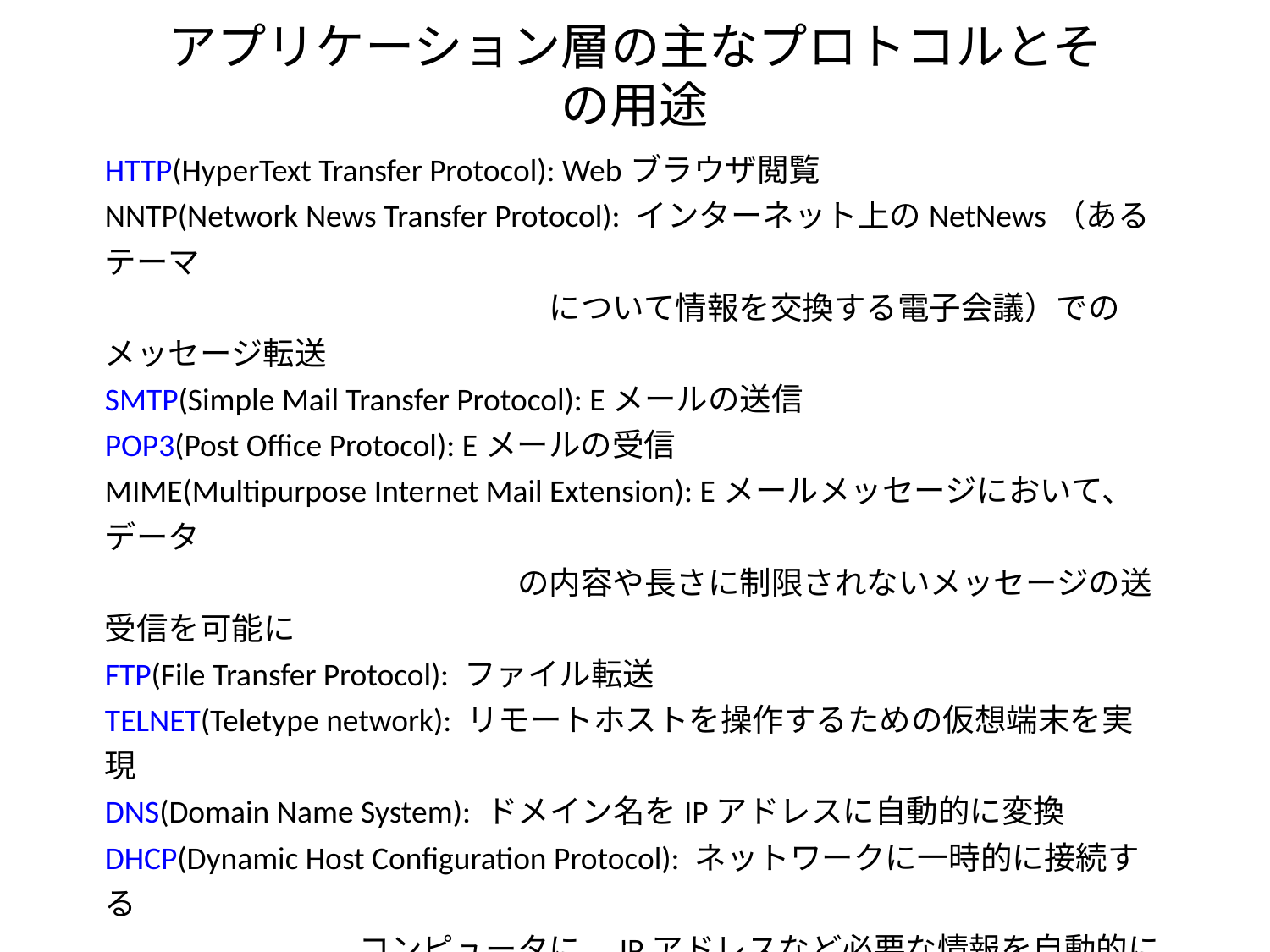

# アプリケーション層の主なプロトコルとその用途
HTTP(HyperText Transfer Protocol): Webブラウザ閲覧
NNTP(Network News Transfer Protocol): インターネット上のNetNews（あるテーマ
　　　　　　　　　　　　　　について情報を交換する電子会議）でのメッセージ転送
SMTP(Simple Mail Transfer Protocol): Eメールの送信
POP3(Post Office Protocol): Eメールの受信
MIME(Multipurpose Internet Mail Extension): Eメールメッセージにおいて、データ
　　　　　　　　　　　　　の内容や長さに制限されないメッセージの送受信を可能に
FTP(File Transfer Protocol): ファイル転送
TELNET(Teletype network): リモートホストを操作するための仮想端末を実現
DNS(Domain Name System): ドメイン名をIPアドレスに自動的に変換
DHCP(Dynamic Host Configuration Protocol): ネットワークに一時的に接続する
　　　　　　　　コンピュータに、IPアドレスなど必要な情報を自動的に割り当てる
SNMP(Simple Network Management Protocol):ネットワーク機器を監視・制御
SSDP(Simple Service Discovery Protocol): LAN内部にあるデバイスの発見や操作

以上は、下位にTCPとIPプロトコルを必要とする